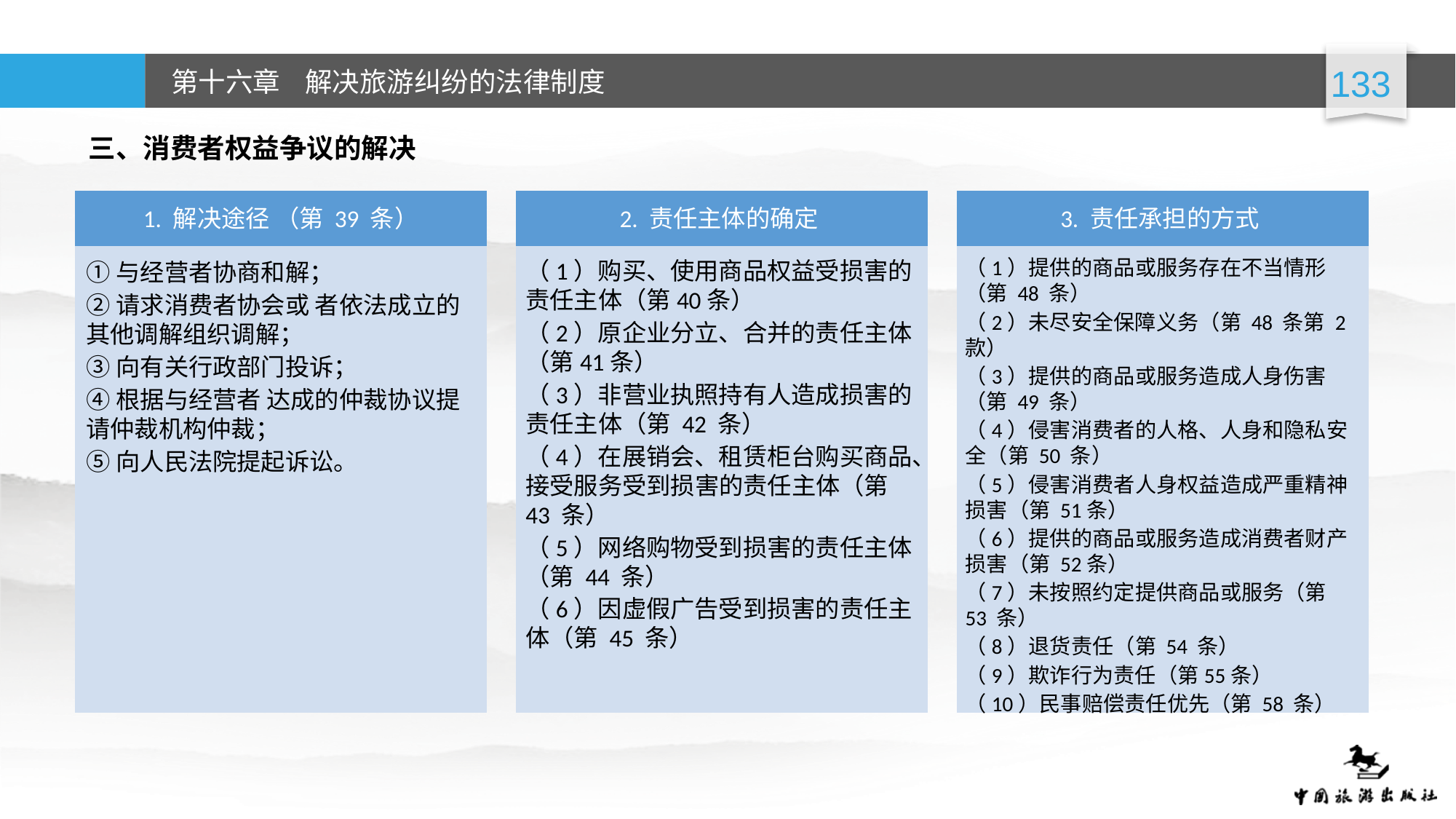

三、消费者权益争议的解决

1. 解决途径 （第 39 条）

2. 责任主体的确定

3. 责任承担的方式

①与经营者协商和解；
②请求消费者协会或 者依法成立的其他调解组织调解；
③向有关行政部门投诉；
④根据与经营者 达成的仲裁协议提请仲裁机构仲裁；
⑤向人民法院提起诉讼。

（1）购买、使用商品权益受损害的责任主体（第40条）
（2）原企业分立、合并的责任主体（第41条）
（3）非营业执照持有人造成损害的责任主体（第 42 条）
（4）在展销会、租赁柜台购买商品、接受服务受到损害的责任主体（第 43 条）
（5）网络购物受到损害的责任主体（第 44 条）
（6）因虚假广告受到损害的责任主体（第 45 条）

（1）提供的商品或服务存在不当情形（第 48 条）
（2）未尽安全保障义务（第 48 条第 2 款）
（3）提供的商品或服务造成人身伤害（第 49 条）
（4）侵害消费者的人格、人身和隐私安全（第 50 条）
（5）侵害消费者人身权益造成严重精神损害（第 51条）
（6）提供的商品或服务造成消费者财产损害（第 52条）
（7）未按照约定提供商品或服务（第 53 条）
（8）退货责任（第 54 条）
（9）欺诈行为责任（第55条）
（10）民事赔偿责任优先（第 58 条）